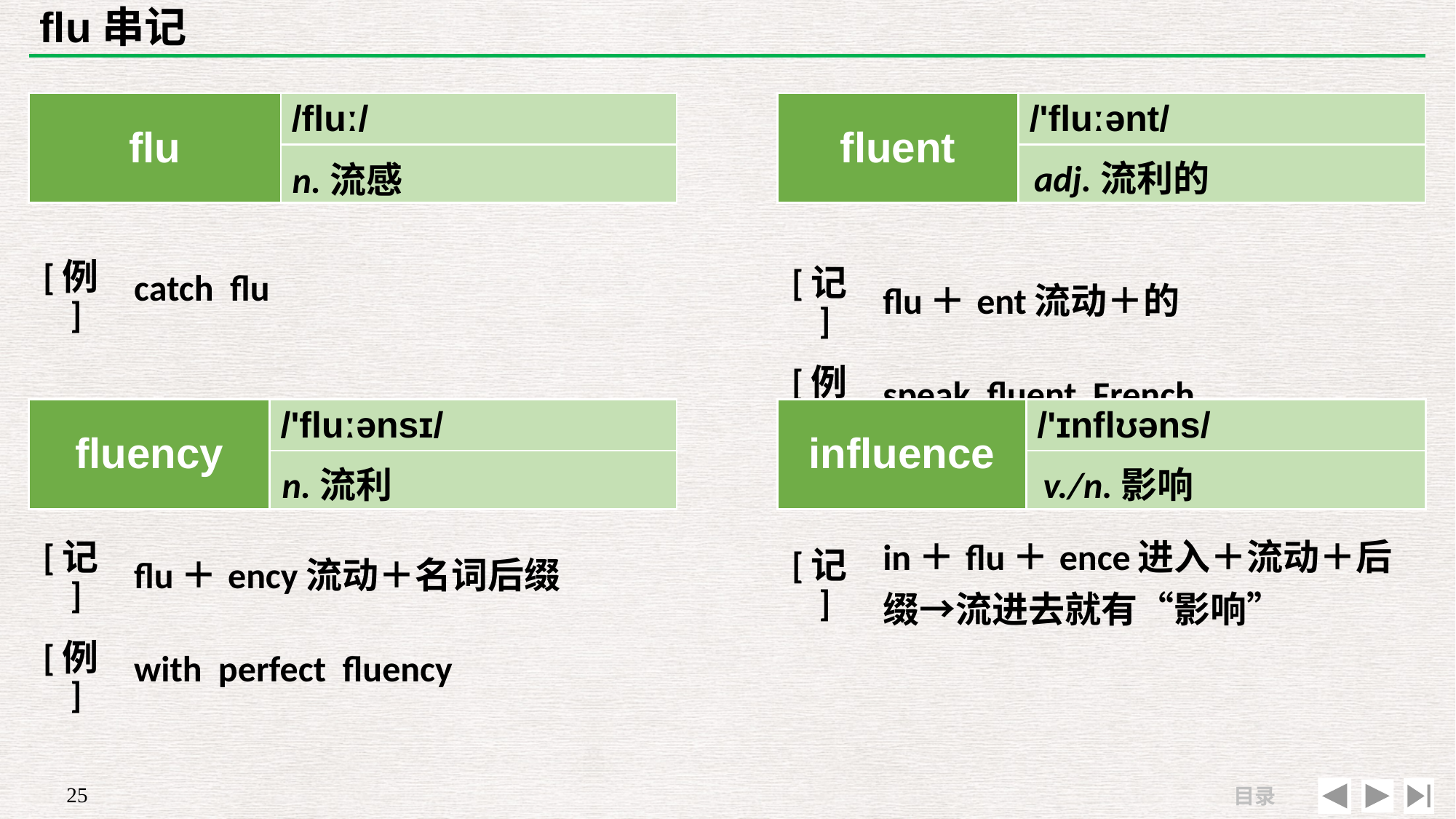

# flu串记

| flu | /fluː/ |
| --- | --- |
|  |  |
| fluent | /'fluːənt/ |
| --- | --- |
|  |  |
adj.流利的
n.流感
|  |  |
| --- | --- |
| [例] | catch flu |
| [记] | flu＋ent流动＋的 |
| --- | --- |
| [例] | speak fluent French |
| fluency | /'fluːənsɪ/ |
| --- | --- |
|  |  |
| influence | /'ɪnflʊəns/ |
| --- | --- |
|  |  |
v./n.影响
n.流利
| [记] | flu＋ency流动＋名词后缀 |
| --- | --- |
| [例] | with perfect fluency |
| [记] | in＋flu＋ence进入＋流动＋后缀→流进去就有“影响” |
| --- | --- |
|  |  |